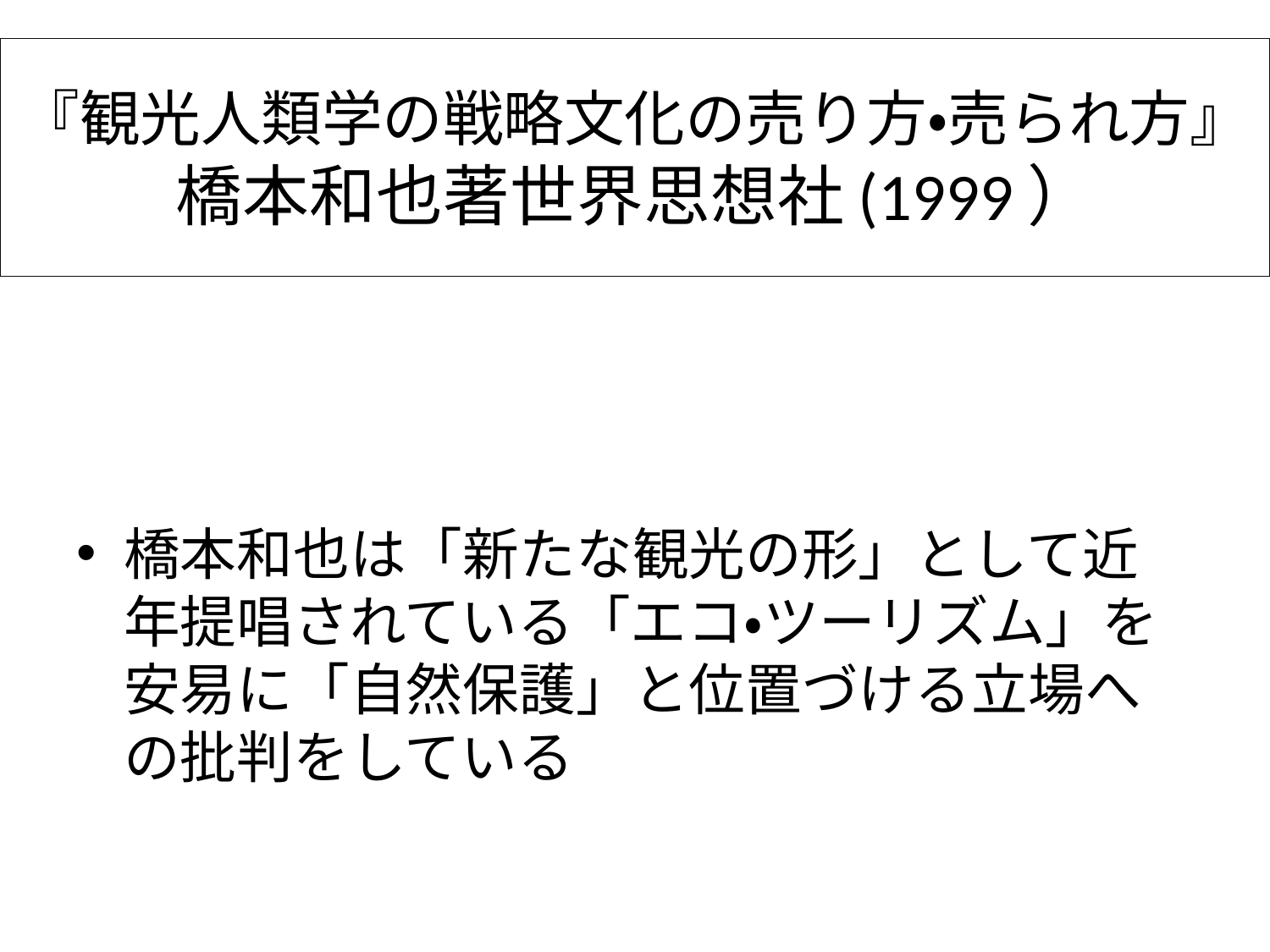

# 『観光人類学の戦略文化の売り方・売られ方』 橋本和也著世界思想社(1999）
橋本和也は「新たな観光の形」として近年提唱されている「エコ・ツーリズム」を安易に「自然保護」と位置づける立場への批判をしている